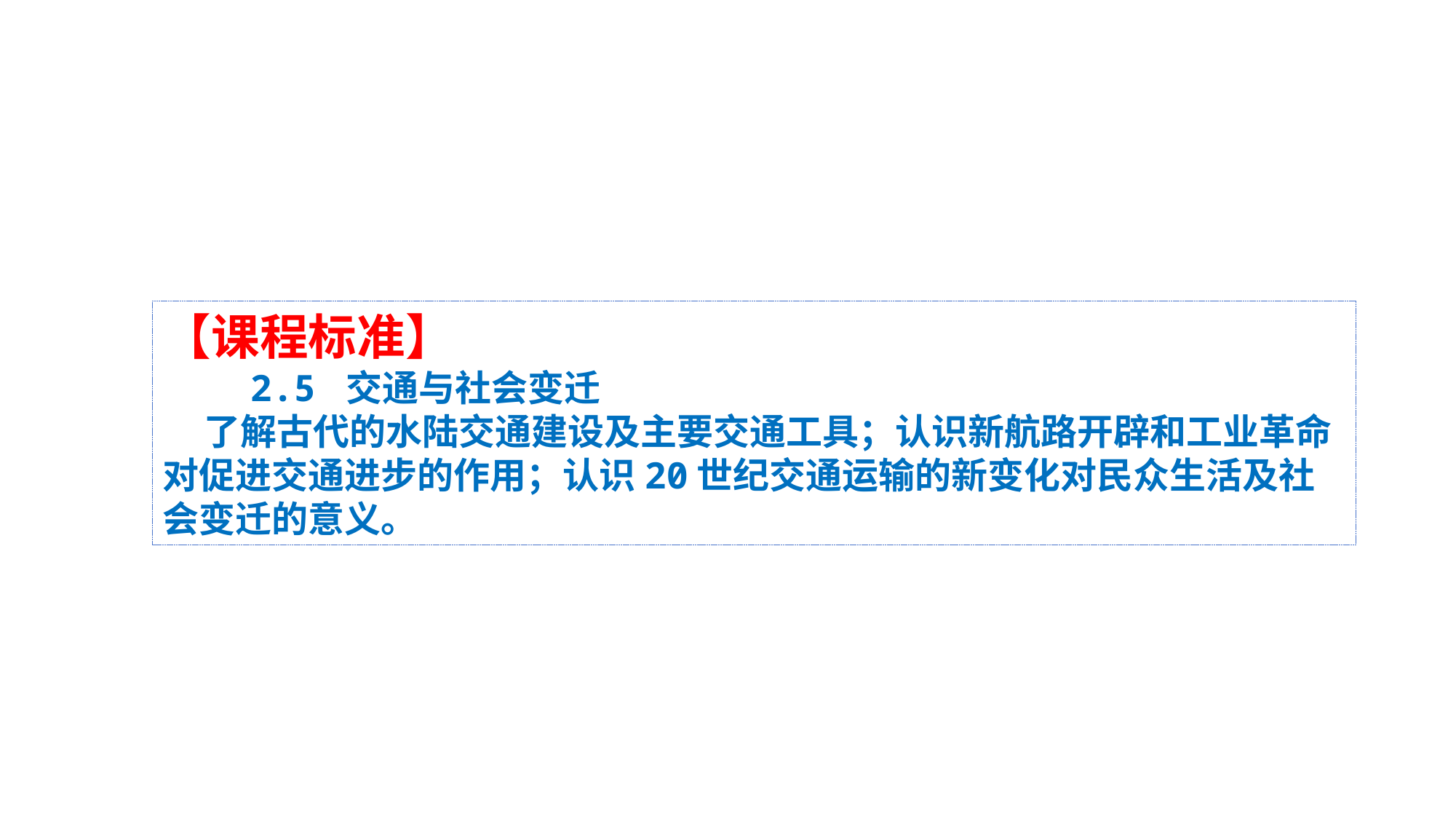

【课程标准】
    2.5 交通与社会变迁
    了解古代的水陆交通建设及主要交通工具；认识新航路开辟和工业革命对促进交通进步的作用；认识20世纪交通运输的新变化对民众生活及社会变迁的意义。